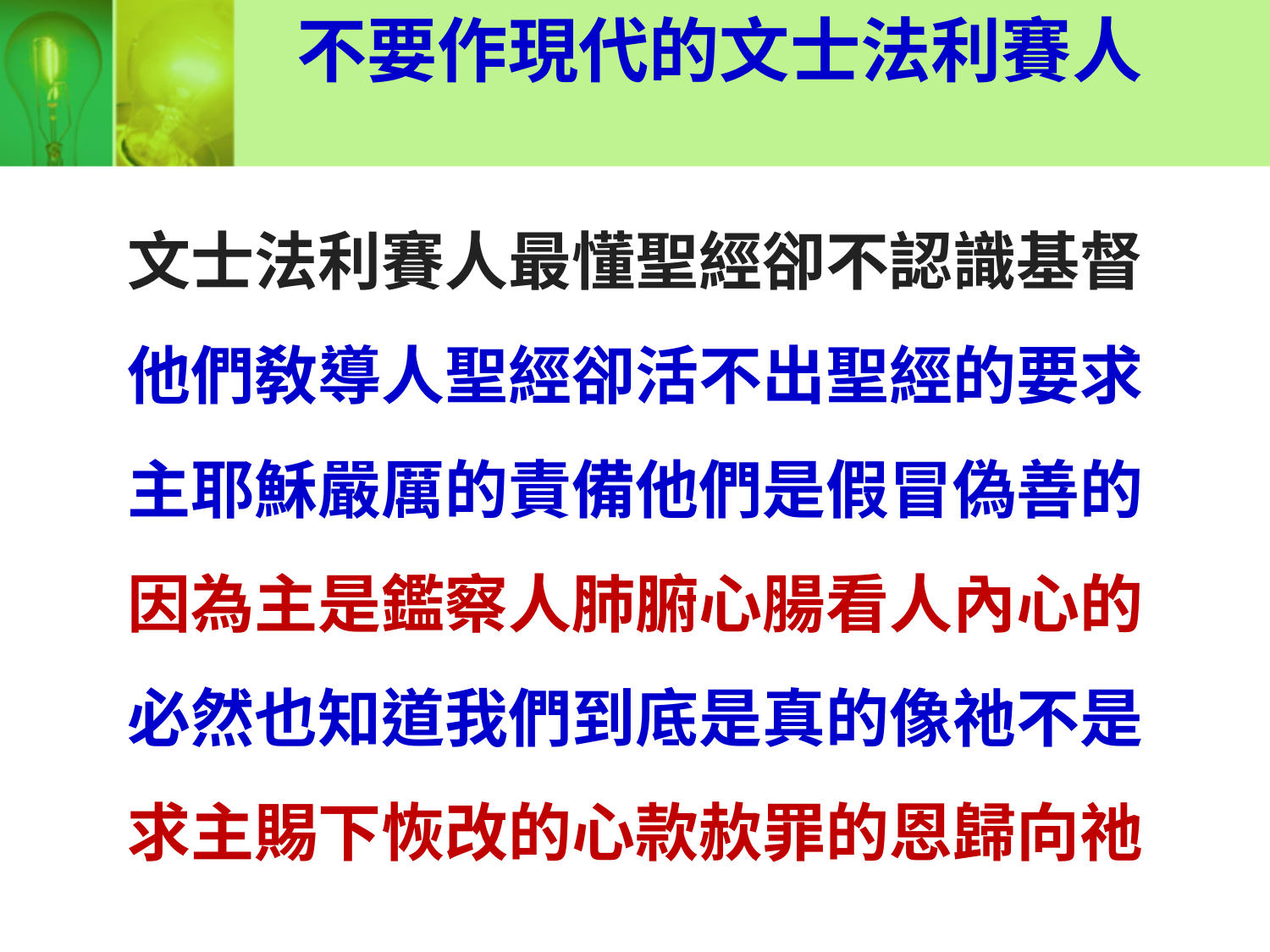

不要作現代的文士法利賽人
文士法利賽人最懂聖經卻不認識基督
他們敎導人聖經卻活不出聖經的要求
主耶穌嚴厲的責備他們是假冒偽善的
因為主是鑑察人肺腑心腸看人內心的
必然也知道我們到底是真的像祂不是
求主賜下恢改的心款赥罪的恩歸向祂